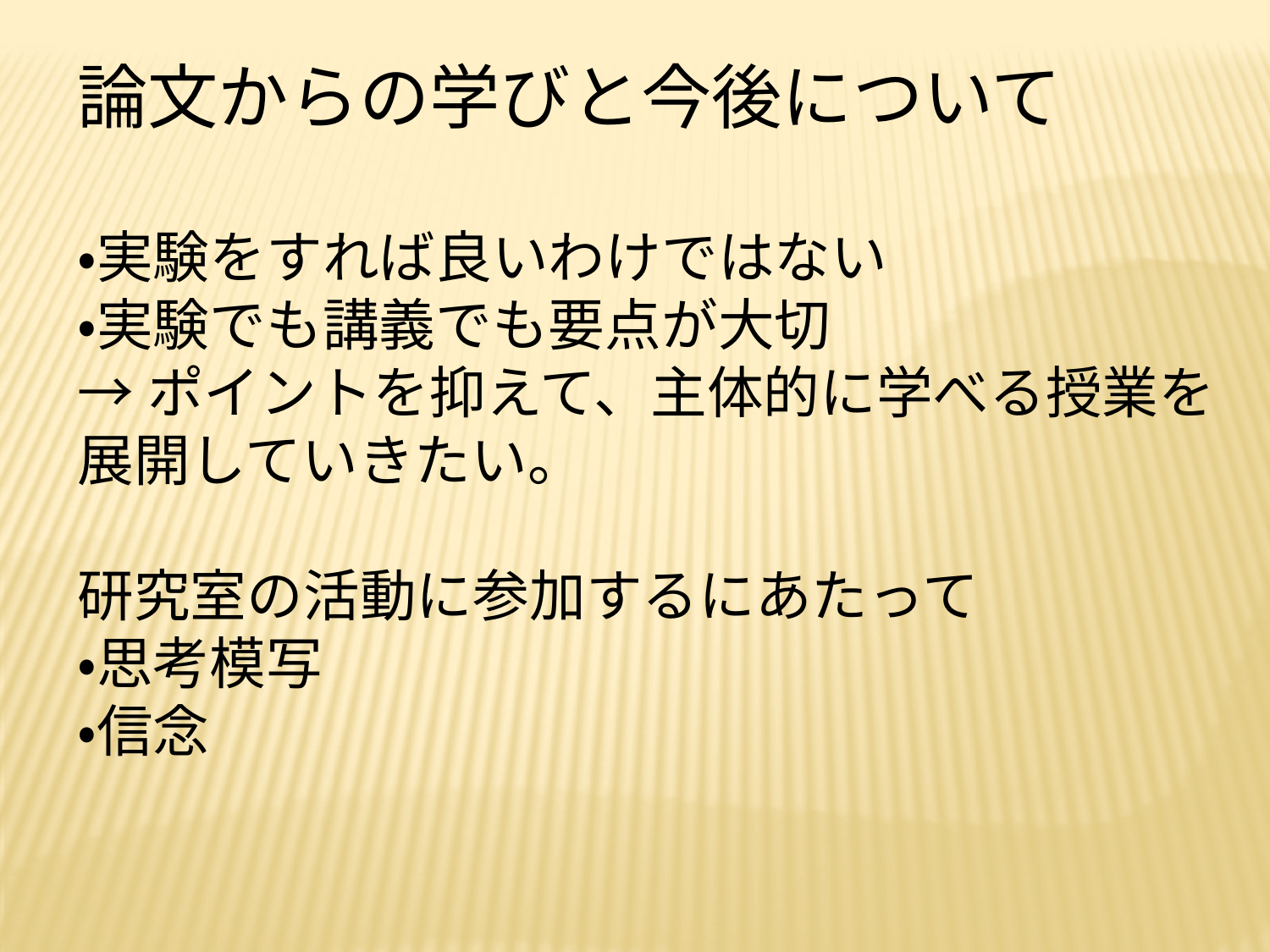

論文からの学びと今後について

・実験をすれば良いわけではない
・実験でも講義でも要点が大切
→ポイントを抑えて、主体的に学べる授業を展開していきたい。

研究室の活動に参加するにあたって
・思考模写
・信念